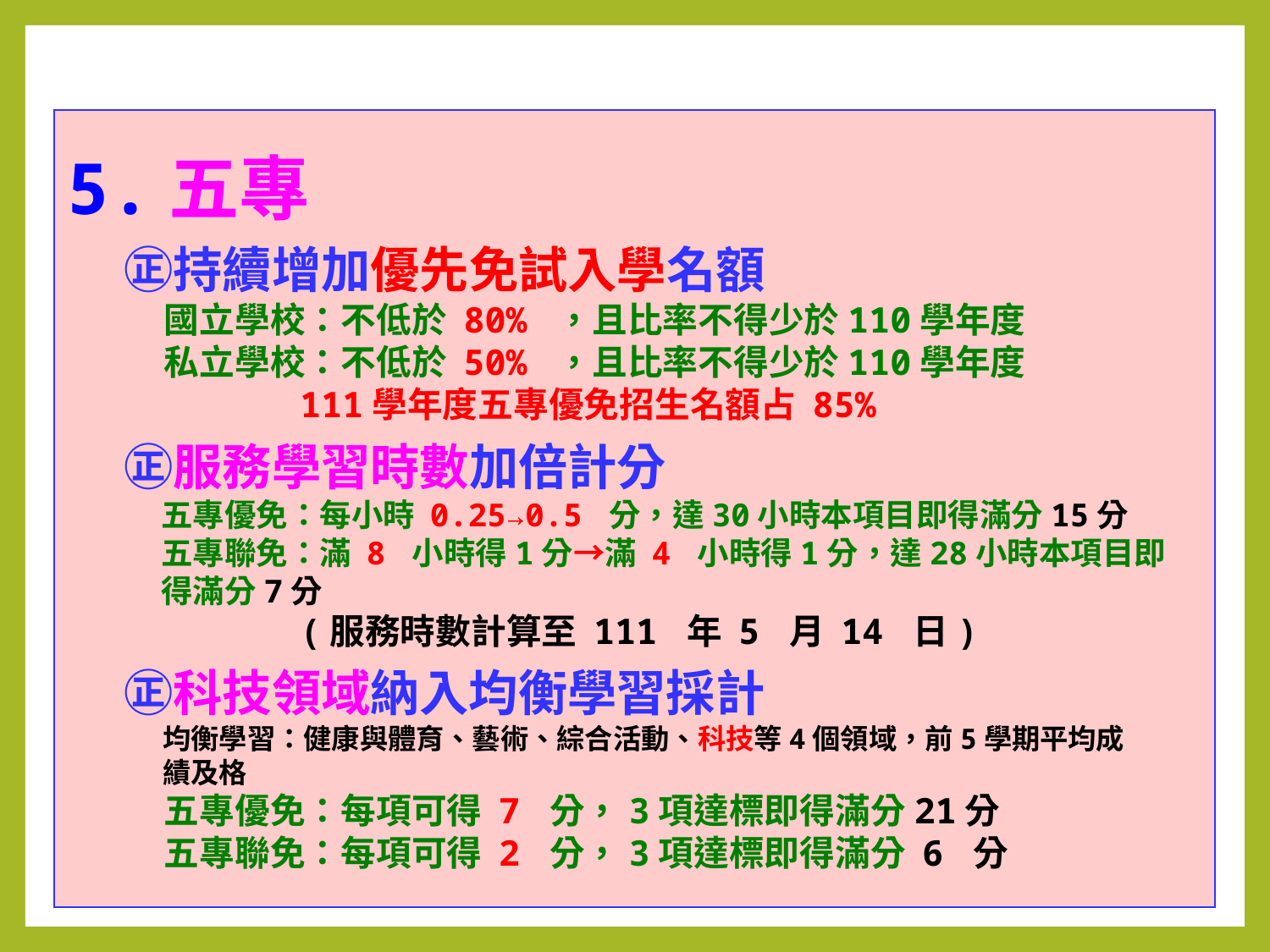

5.五專
    ㊣持續增加優先免試入學名額
           國立學校：不低於 80% ，且比率不得少於110學年度
           私立學校：不低於 50% ，且比率不得少於110學年度
           111學年度五專優免招生名額占 85%
    ㊣服務學習時數加倍計分
            五專優免：每小時 0.25→0.5 分，達30小時本項目即得滿分15分
            五專聯免：滿 8 小時得1分→滿 4 小時得1分，達28小時本項目即
            得滿分7分
           (服務時數計算至 111 年 5 月 14 日)
    ㊣科技領域納入均衡學習採計
              均衡學習：健康與體育、藝術、綜合活動、科技等4個領域，前5學期平均成
              績及格
           五專優免：每項可得 7 分，3項達標即得滿分21分
           五專聯免：每項可得 2 分，3項達標即得滿分 6 分